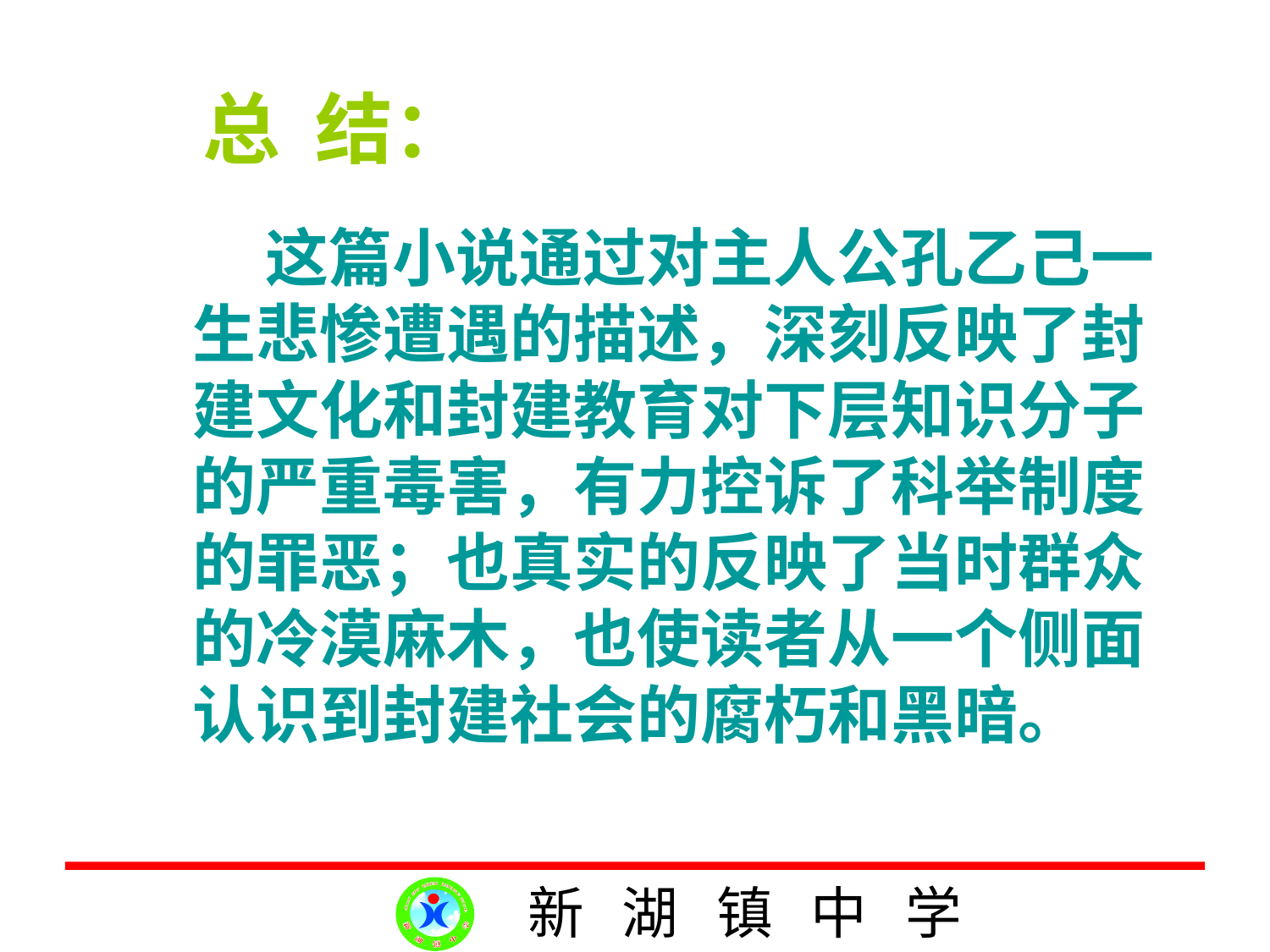

总  结：
    这篇小说通过对主人公孔乙己一生悲惨遭遇的描述，深刻反映了封建文化和封建教育对下层知识分子的严重毒害，有力控诉了科举制度的罪恶；也真实的反映了当时群众的冷漠麻木，也使读者从一个侧面认识到封建社会的腐朽和黑暗。